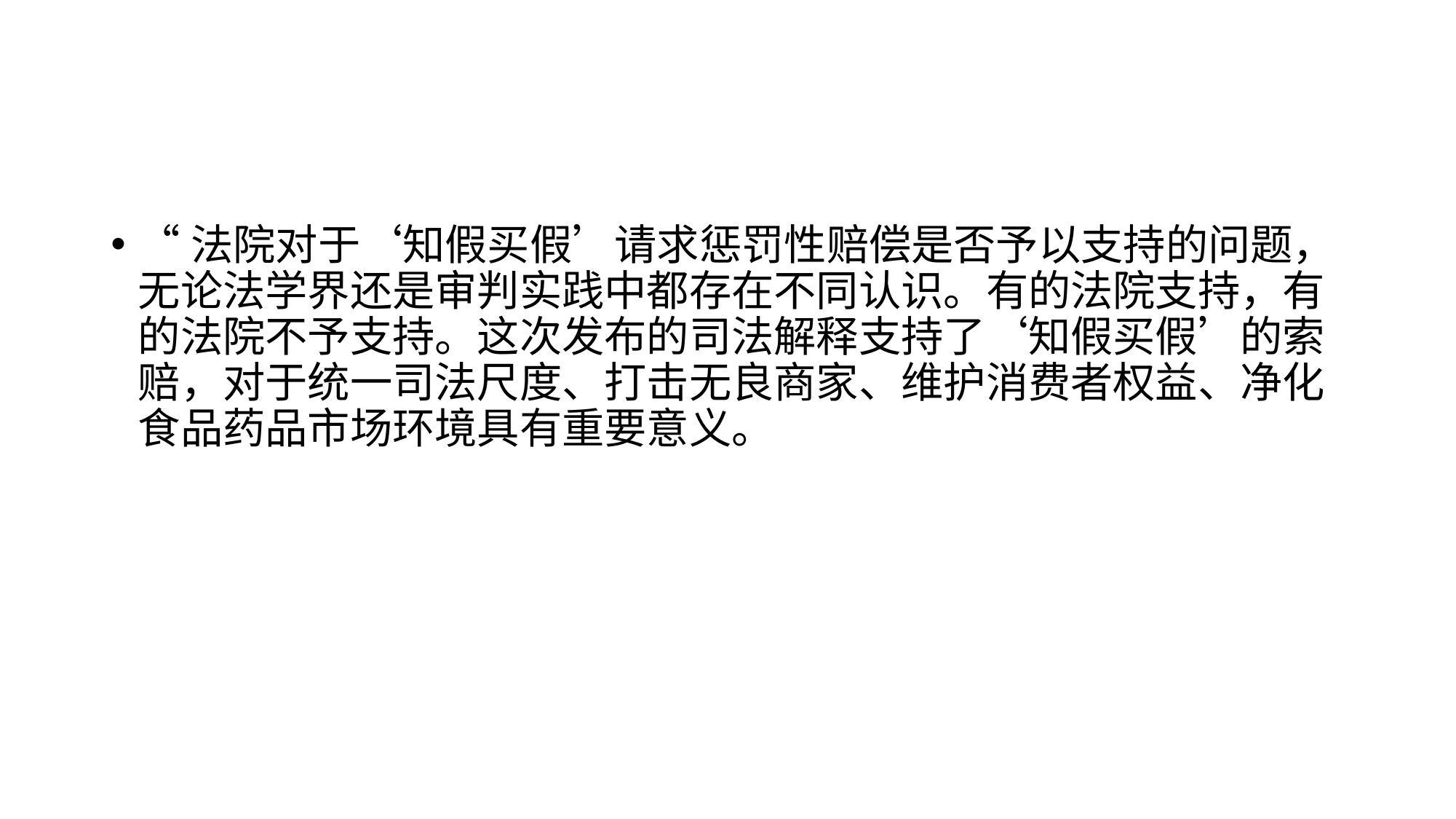

#
“法院对于‘知假买假’请求惩罚性赔偿是否予以支持的问题，无论法学界还是审判实践中都存在不同认识。有的法院支持，有的法院不予支持。这次发布的司法解释支持了‘知假买假’的索赔，对于统一司法尺度、打击无良商家、维护消费者权益、净化食品药品市场环境具有重要意义。